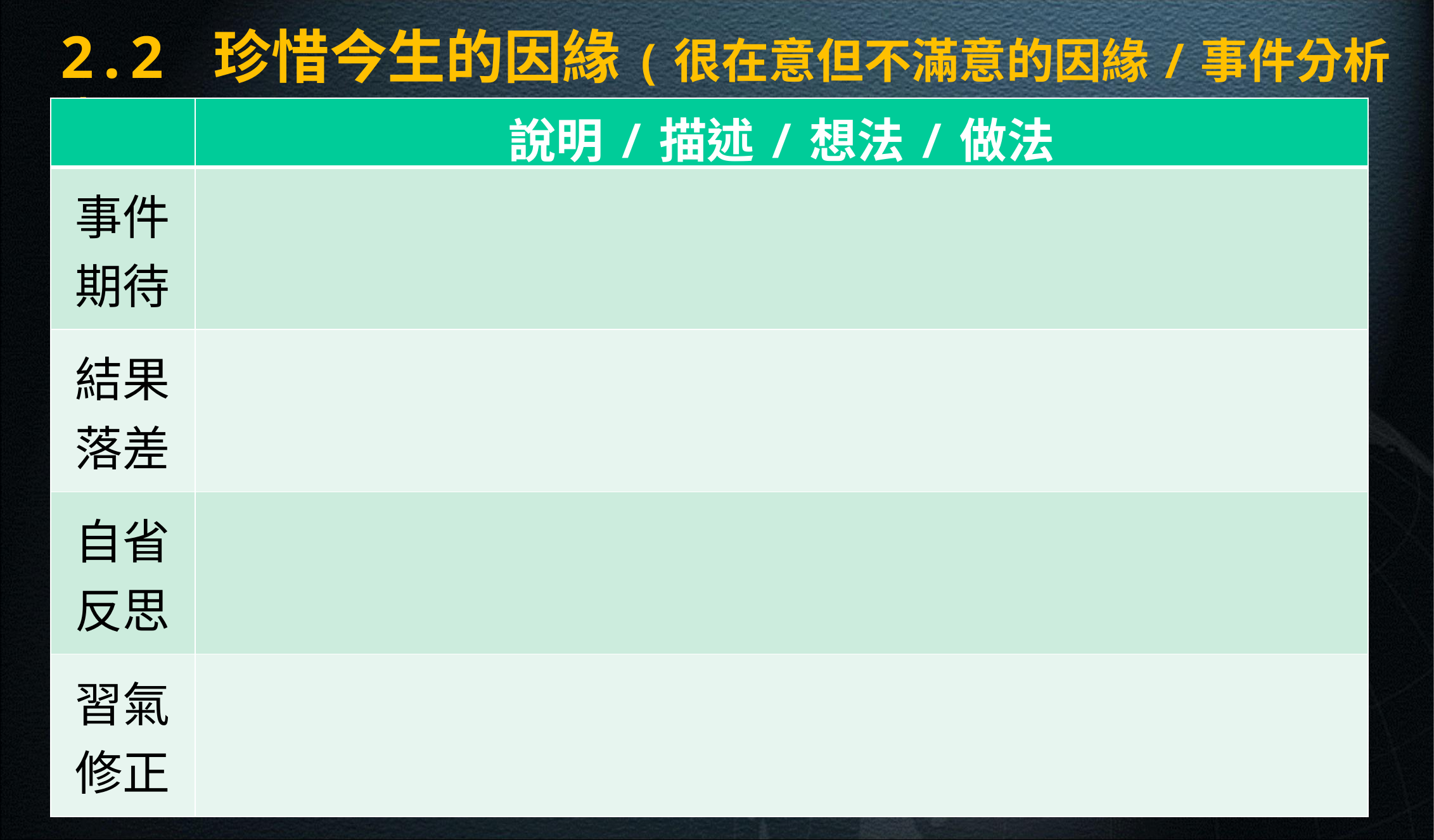

2.2 珍惜今生的因緣(很在意但不滿意的因緣/事件分析表)
|  | 說明/描述/想法/做法 |
| --- | --- |
| 事件 期待 |  |
| 結果 落差 |  |
| 自省 反思 |  |
| 習氣 修正 |  |